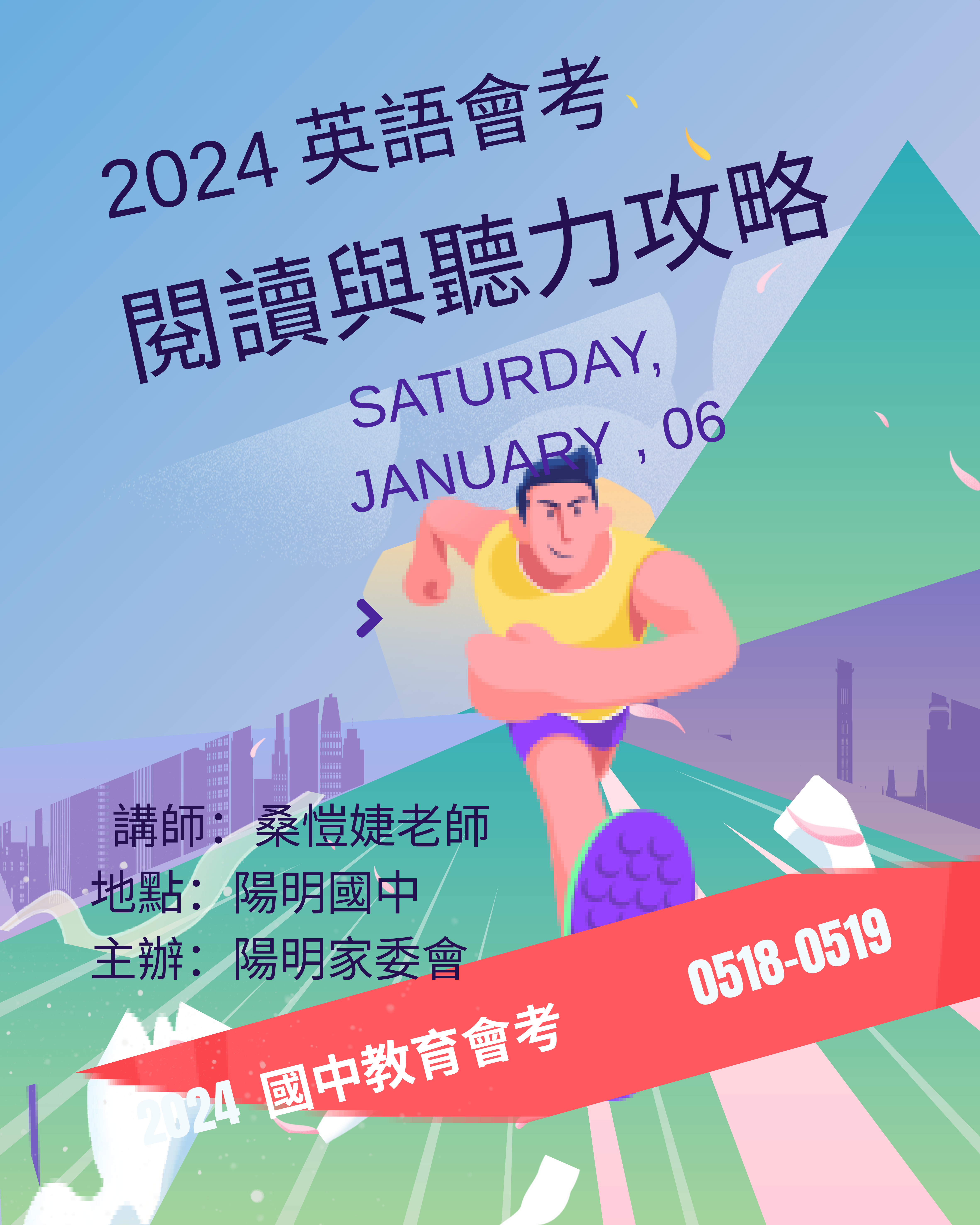

2024英語會考

閱讀與聽力攻略

 SATURDAY, JANUARY , 06

 講師：桑愷婕老師
地點：陽明國中
主辦：陽明家委會

0518-0519

2024 國中教育會考